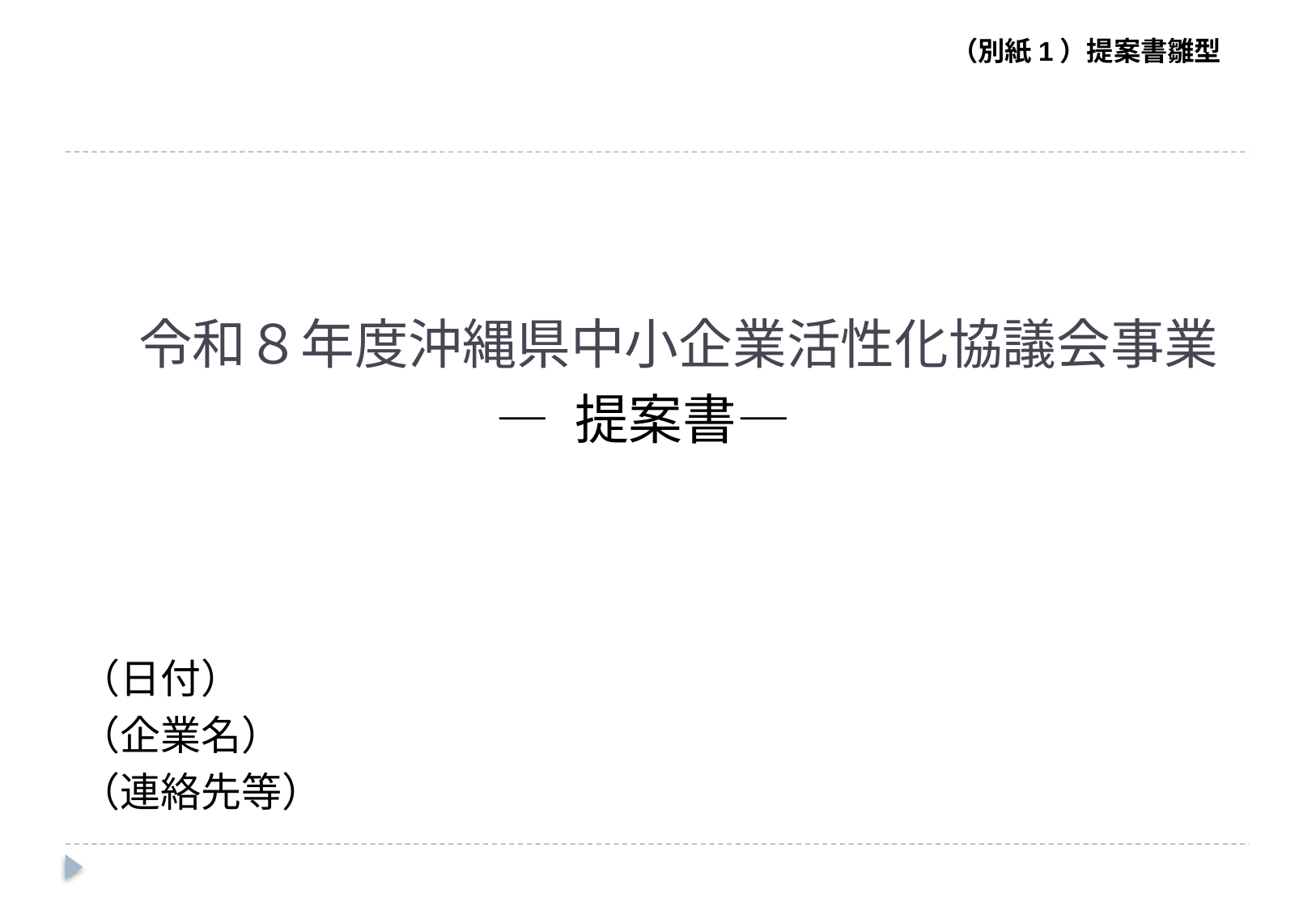

# 令和８年度沖縄県中小企業活性化協議会事業
― 提案書―
（日付）
（企業名）
（連絡先等）